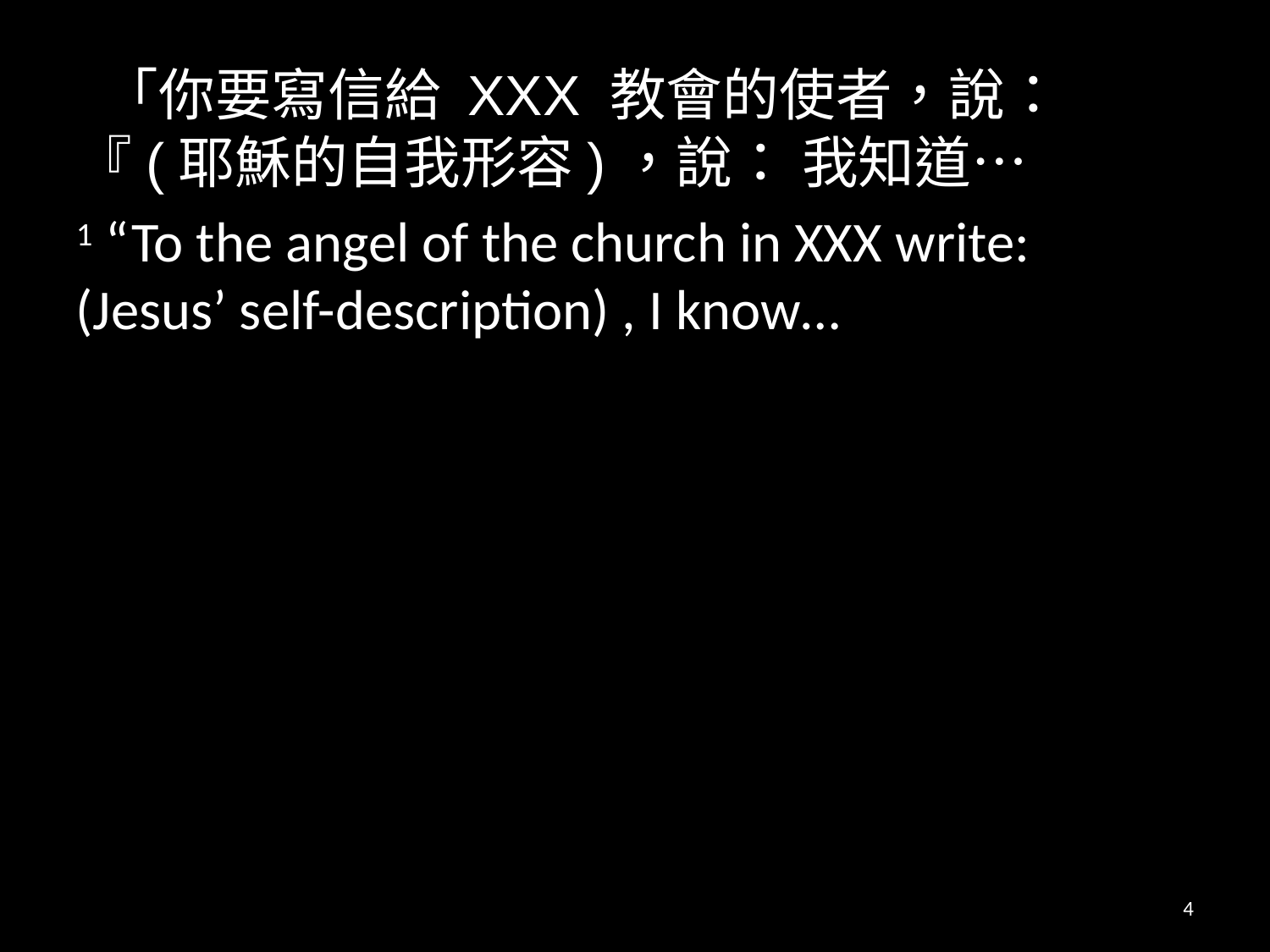

「你要寫信給 XXX 教會的使者，說：『(耶穌的自我形容)，說： 我知道…
1 “To the angel of the church in XXX write: (Jesus’ self-description) , I know…

4